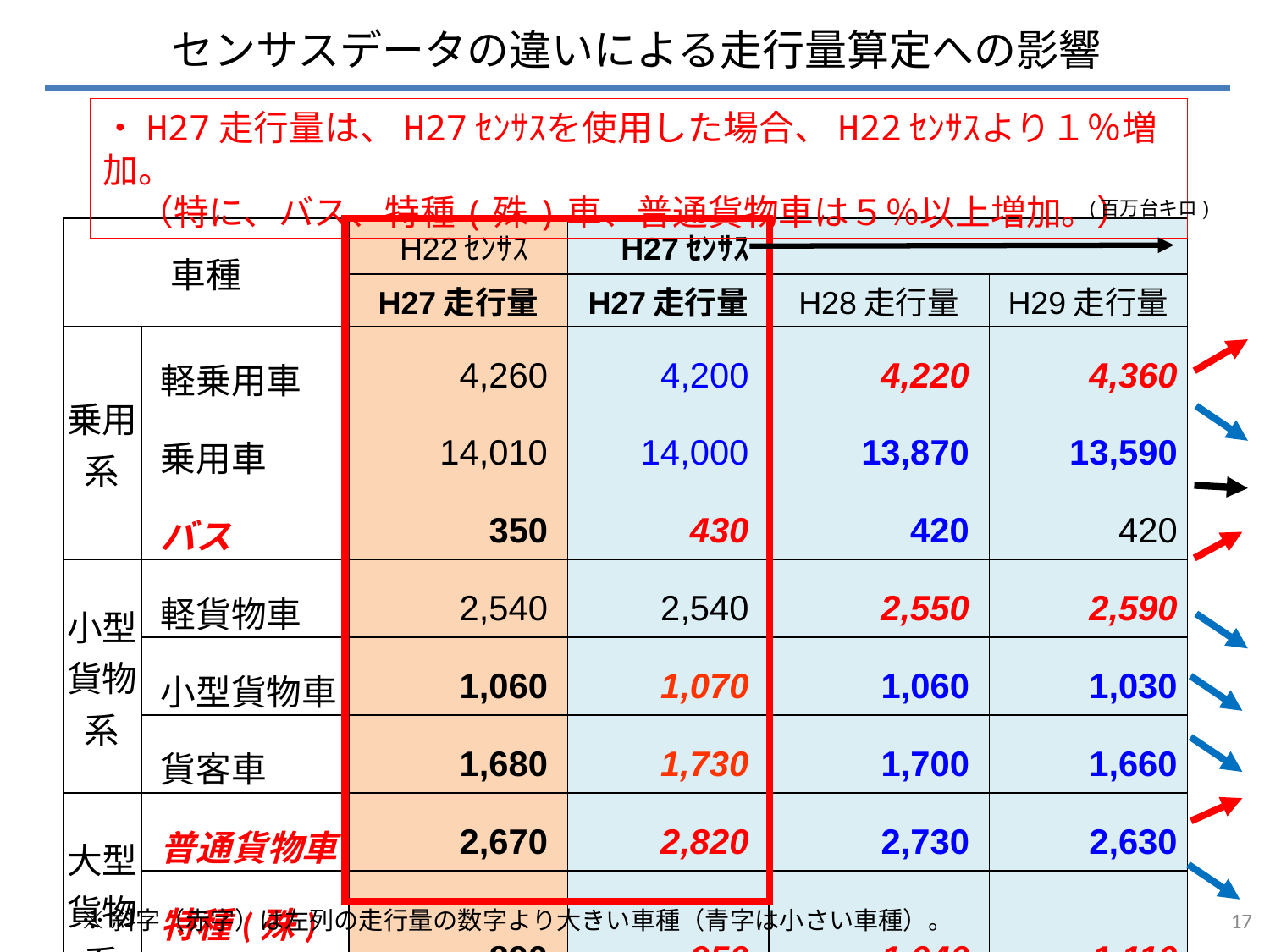

センサスデータの違いによる走行量算定への影響
・H27走行量は、H27ｾﾝｻｽを使用した場合、H22ｾﾝｻｽより１％増加。
　（特に、バス、特種(殊)車、普通貨物車は５％以上増加。）
(百万台キロ)

| 車種 |  | H22ｾﾝｻｽ | H27ｾﾝｻｽ |  |  |
| --- | --- | --- | --- | --- | --- |
|  |  | H27走行量 | H27走行量 | H28走行量 | H29走行量 |
| 乗用系 | 軽乗用車 | 4,260 | 4,200 | 4,220 | 4,360 |
|  | 乗用車 | 14,010 | 14,000 | 13,870 | 13,590 |
|  | バス | 350 | 430 | 420 | 420 |
| 小型貨物系 | 軽貨物車 | 2,540 | 2,540 | 2,550 | 2,590 |
|  | 小型貨物車 | 1,060 | 1,070 | 1,060 | 1,030 |
|  | 貨客車 | 1,680 | 1,730 | 1,700 | 1,660 |
| 大型貨物系 | 普通貨物車 | 2,670 | 2,820 | 2,730 | 2,630 |
|  | 特種(殊)車 | 890 | 950 | 1,040 | 1,110 |
| 合計 |  | 27,460 | 27,730 | 27,590 | 27,390 |

17
※斜字（赤字）は左列の走行量の数字より大きい車種（青字は小さい車種）。